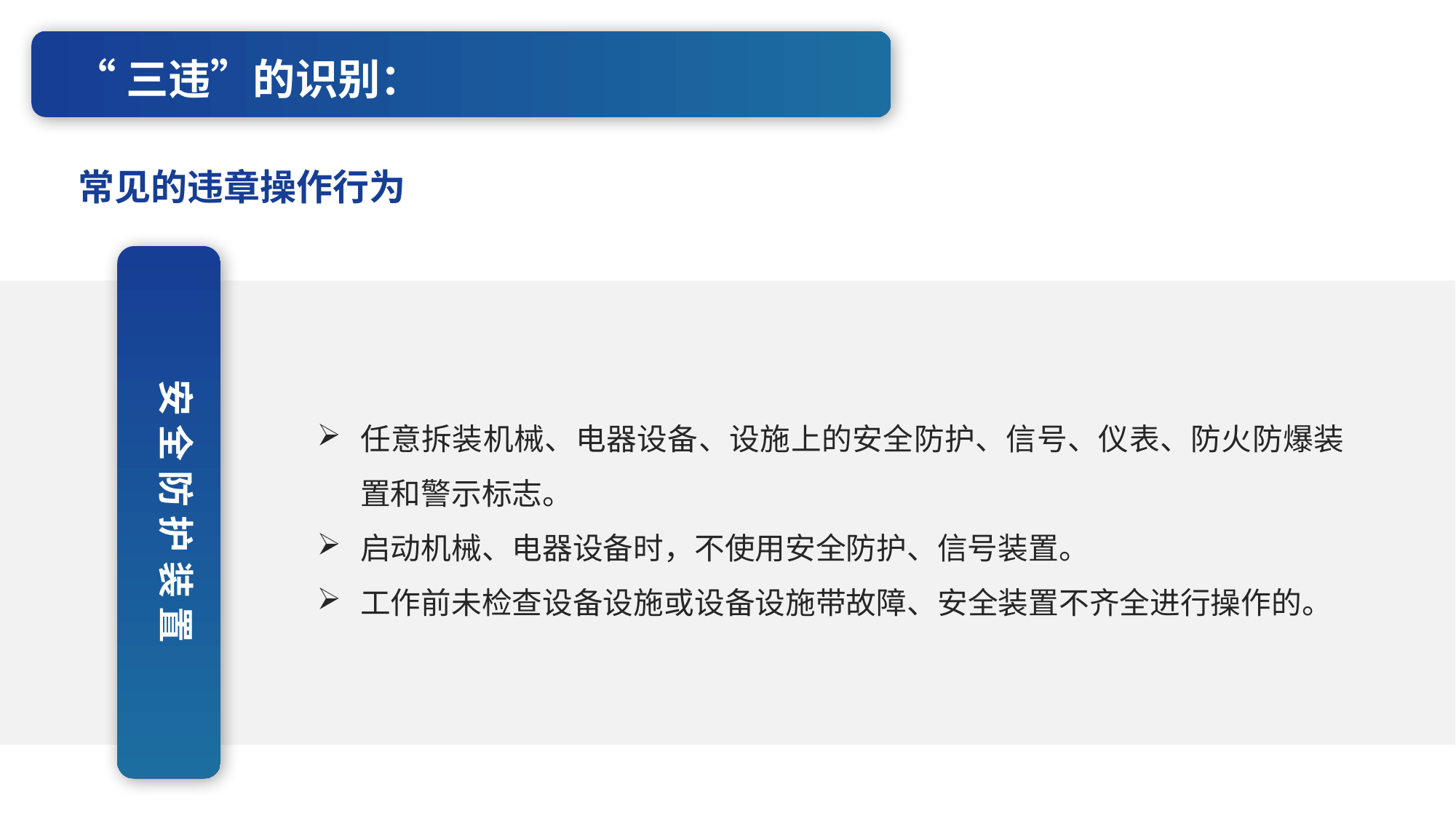

“三违”的识别：
常见的违章操作行为

安全防护装置
任意拆装机械、电器设备、设施上的安全防护、信号、仪表、防火防爆装置和警示标志。
启动机械、电器设备时，不使用安全防护、信号装置。
工作前未检查设备设施或设备设施带故障、安全装置不齐全进行操作的。